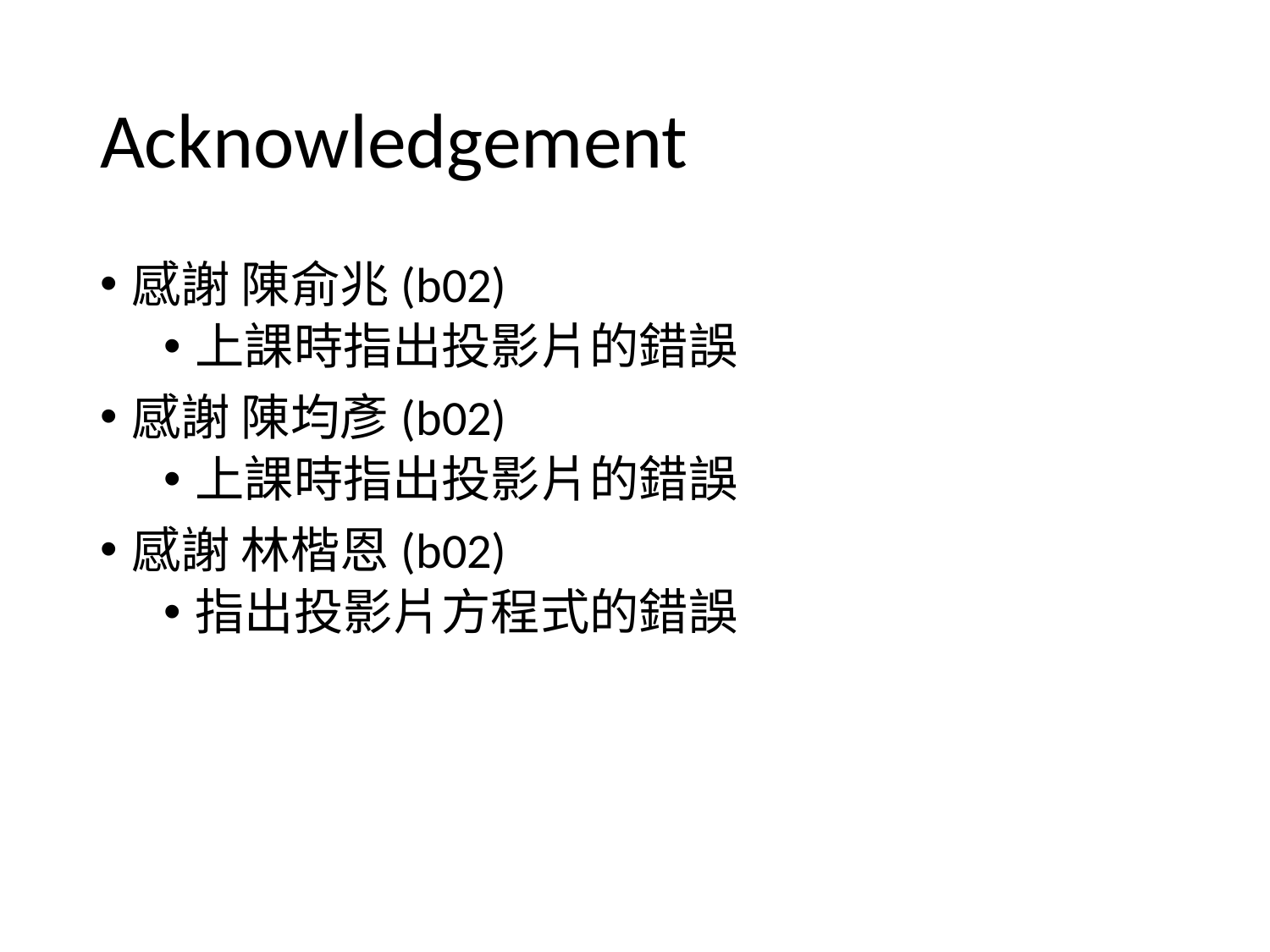

# Acknowledgement
感謝 陳俞兆(b02)
上課時指出投影片的錯誤
感謝 陳均彥(b02)
上課時指出投影片的錯誤
感謝 林楷恩(b02)
指出投影片方程式的錯誤